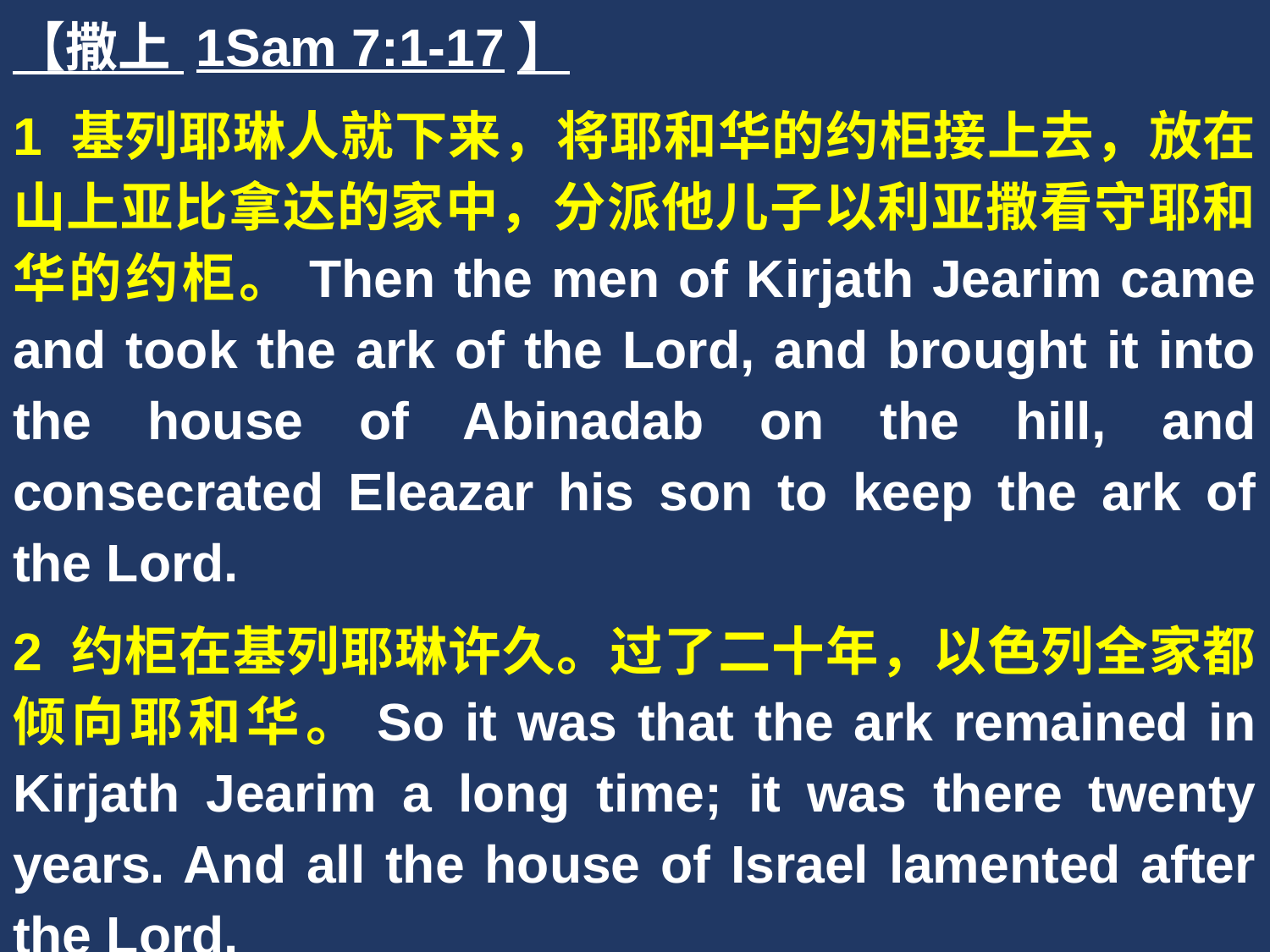

【撒上 1Sam 7:1-17】
1 基列耶琳人就下来，将耶和华的约柜接上去，放在山上亚比拿达的家中，分派他儿子以利亚撒看守耶和华的约柜。Then the men of Kirjath Jearim came and took the ark of the Lord, and brought it into the house of Abinadab on the hill, and consecrated Eleazar his son to keep the ark of the Lord.
2 约柜在基列耶琳许久。过了二十年，以色列全家都倾向耶和华。So it was that the ark remained in Kirjath Jearim a long time; it was there twenty years. And all the house of Israel lamented after the Lord.